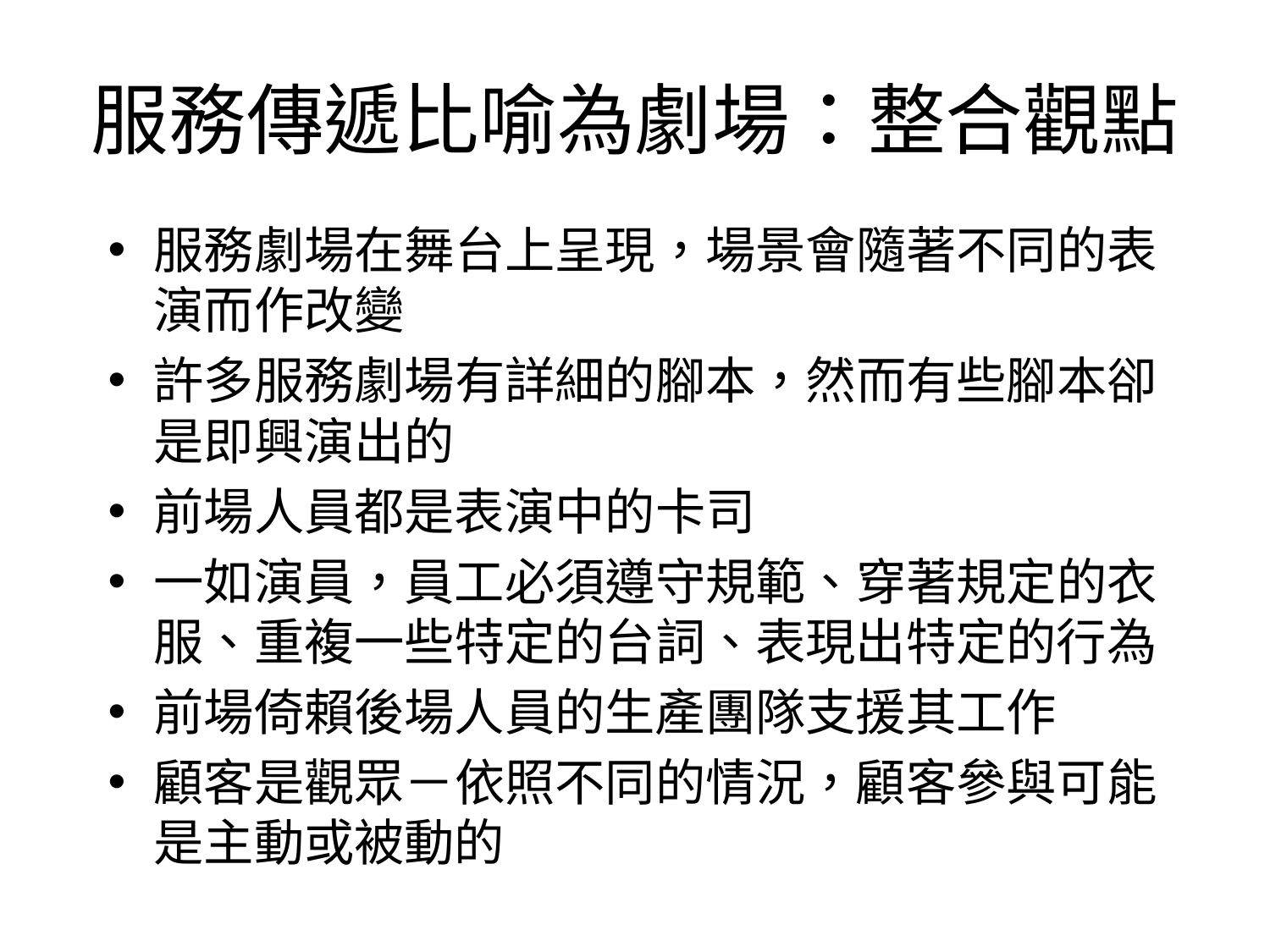

# 服務傳遞比喻為劇場：整合觀點
服務劇場在舞台上呈現，場景會隨著不同的表演而作改變
許多服務劇場有詳細的腳本，然而有些腳本卻是即興演出的
前場人員都是表演中的卡司
一如演員，員工必須遵守規範、穿著規定的衣服、重複一些特定的台詞、表現出特定的行為
前場倚賴後場人員的生產團隊支援其工作
顧客是觀眾－依照不同的情況，顧客參與可能是主動或被動的